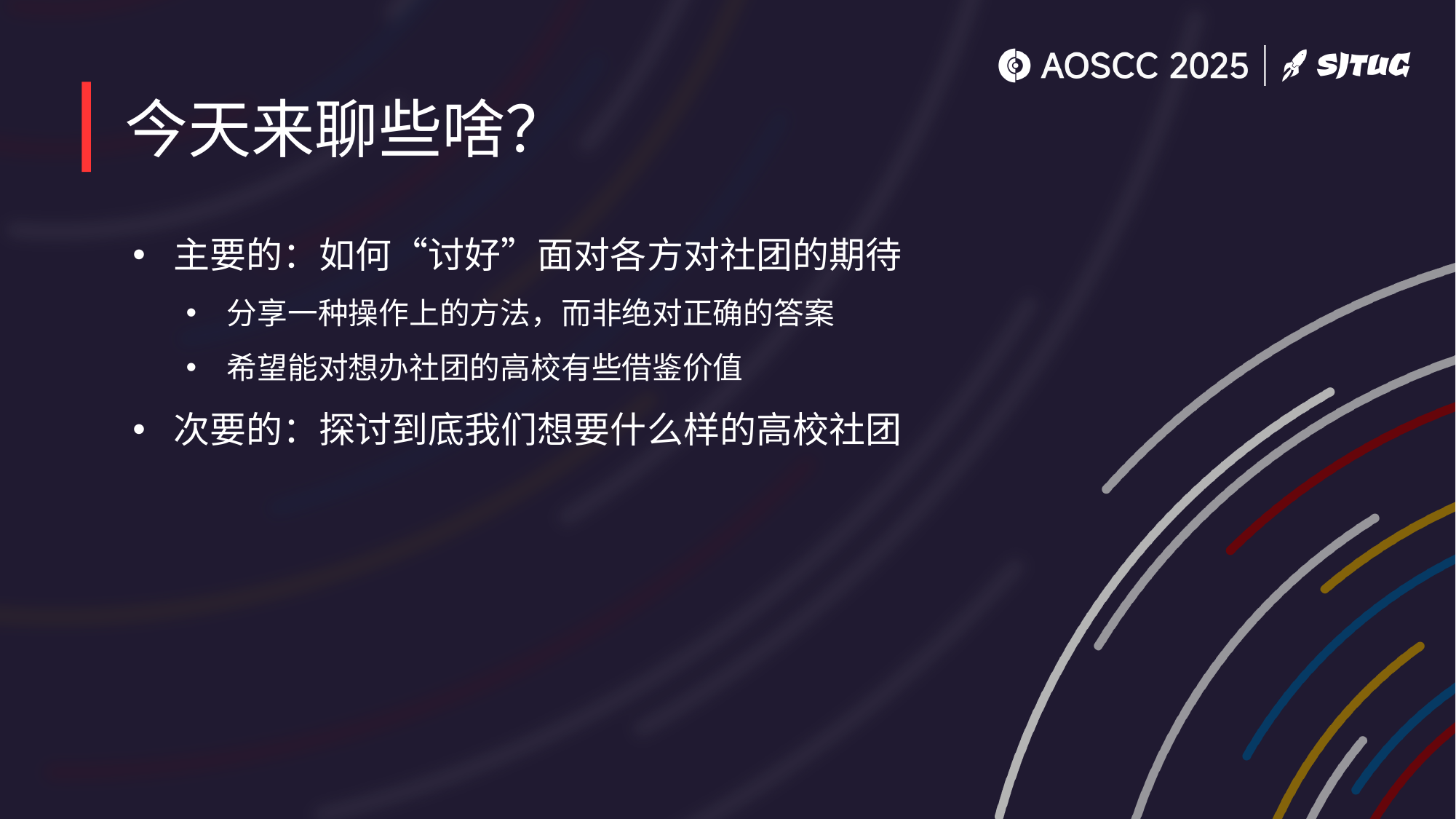

# 今天来聊些啥？
主要的：如何“讨好”面对各方对社团的期待
分享一种操作上的方法，而非绝对正确的答案
希望能对想办社团的高校有些借鉴价值
次要的：探讨到底我们想要什么样的高校社团